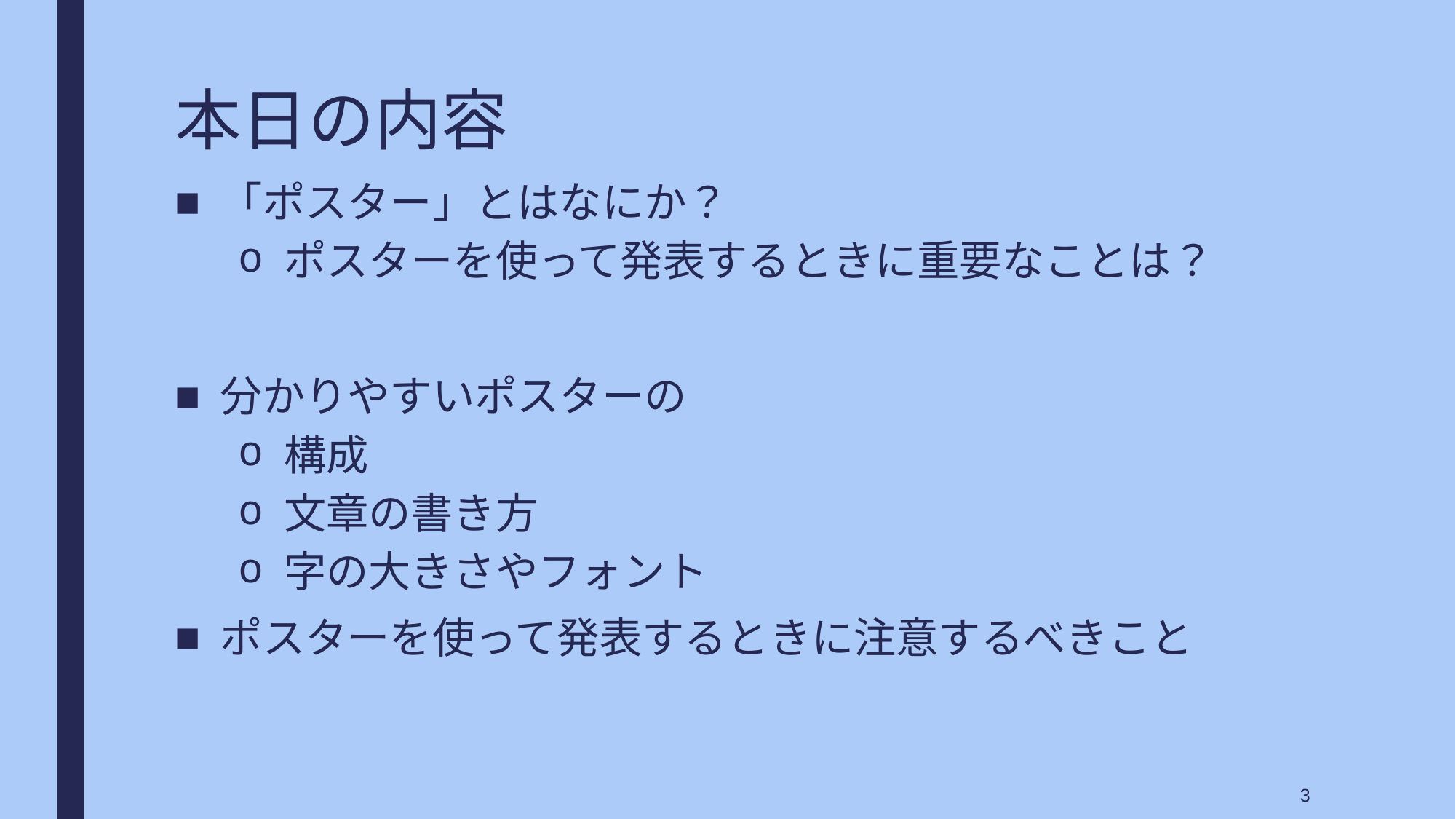

# 本日の内容
「ポスター」とはなにか？
ポスターを使って発表するときに重要なことは？

分かりやすいポスターの
構成
文章の書き方
字の大きさやフォント
ポスターを使って発表するときに注意するべきこと
3